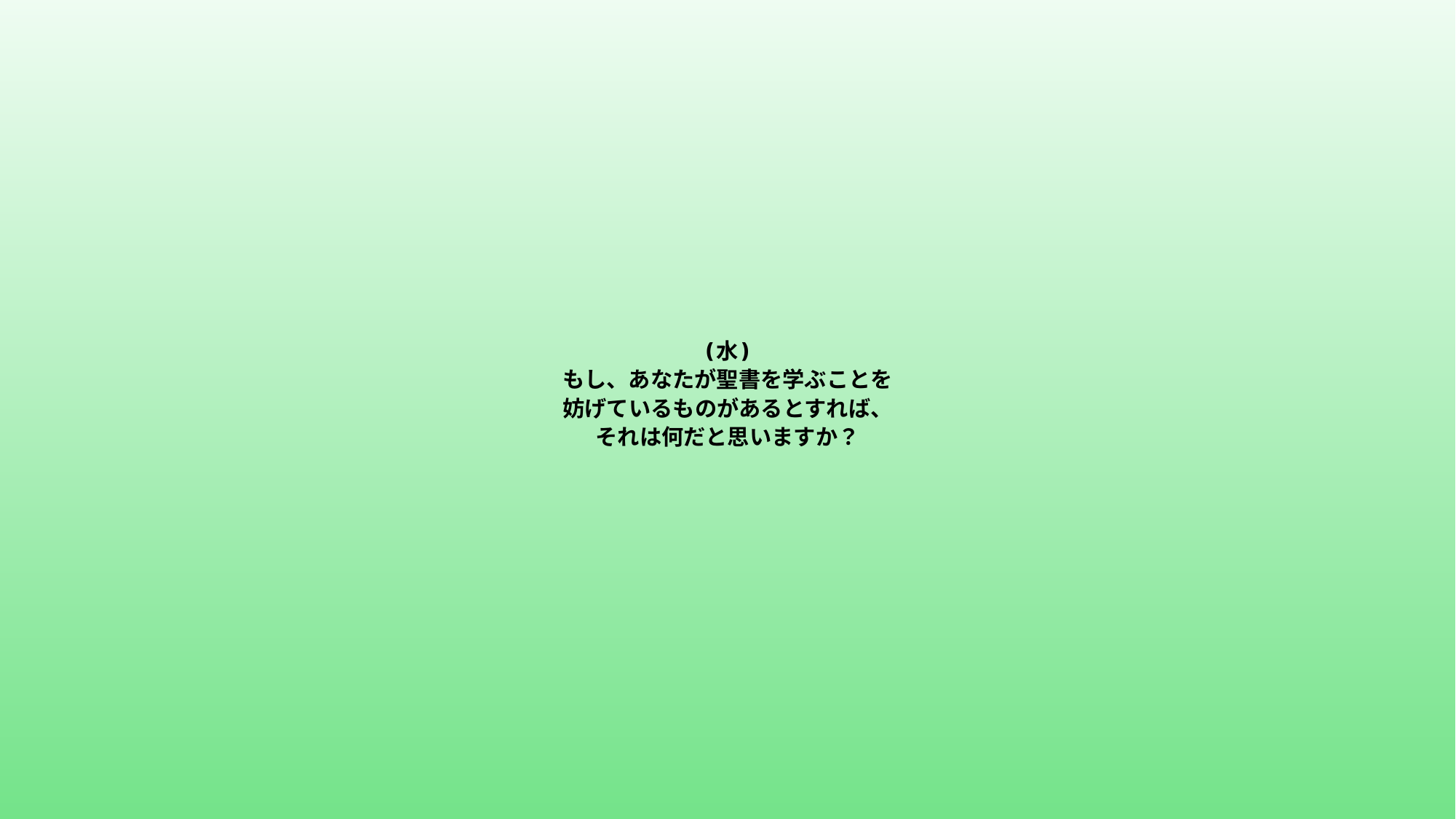

# (水) もし、あなたが聖書を学ぶことを 妨げているものがあるとすれば、 それは何だと思いますか？